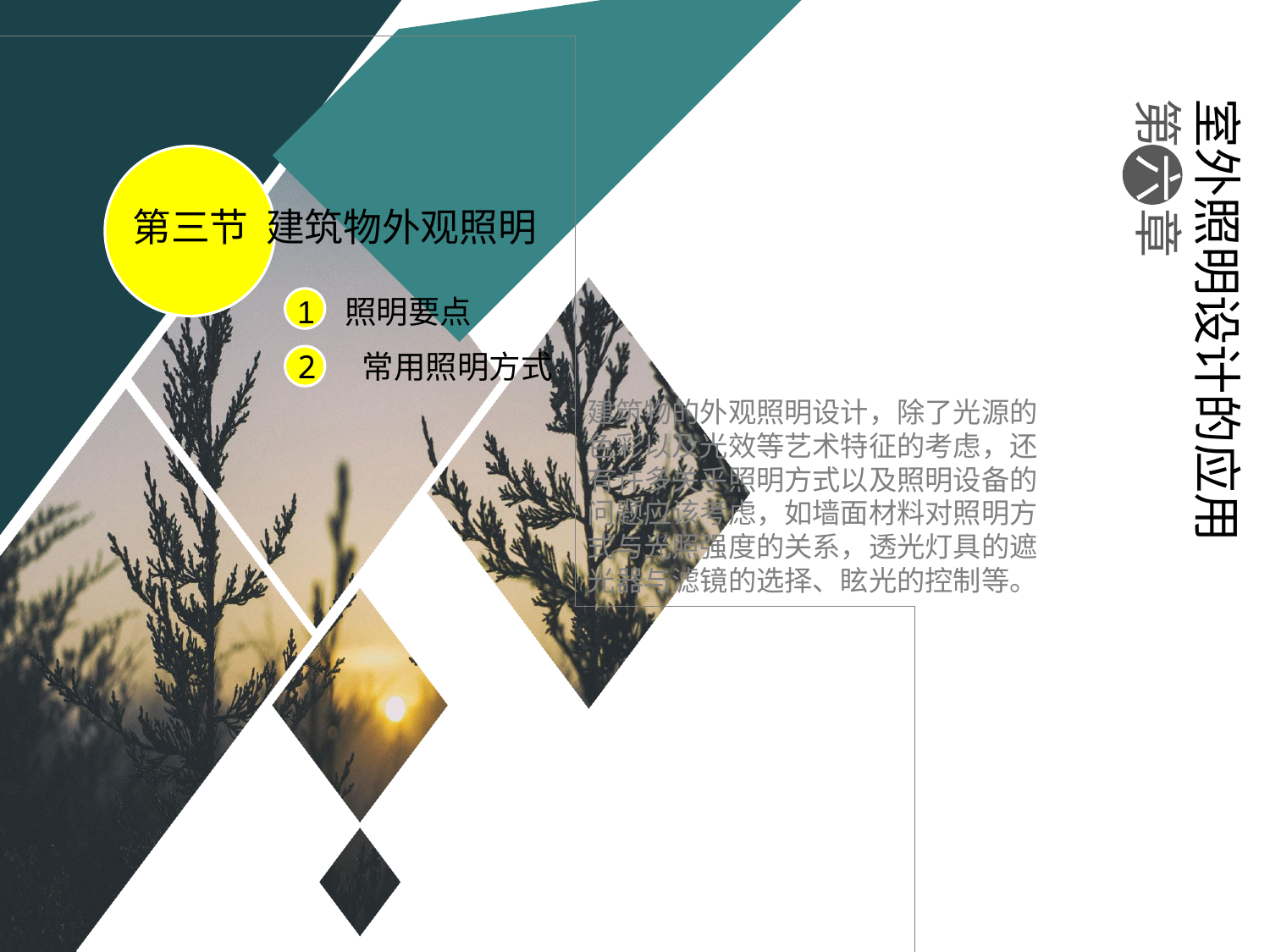

室外照明设计的应用
第 六 章

第三节  建筑物外观照明
照明要点

2  常用照明方式

建筑物的外观照明设计，除了光源的色彩以及光效等艺术特征的考虑，还有许多关乎照明方式以及照明设备的问题应该考虑，如墙面材料对照明方式与光照强度的关系，透光灯具的遮光器与滤镜的选择、眩光的控制等。

#